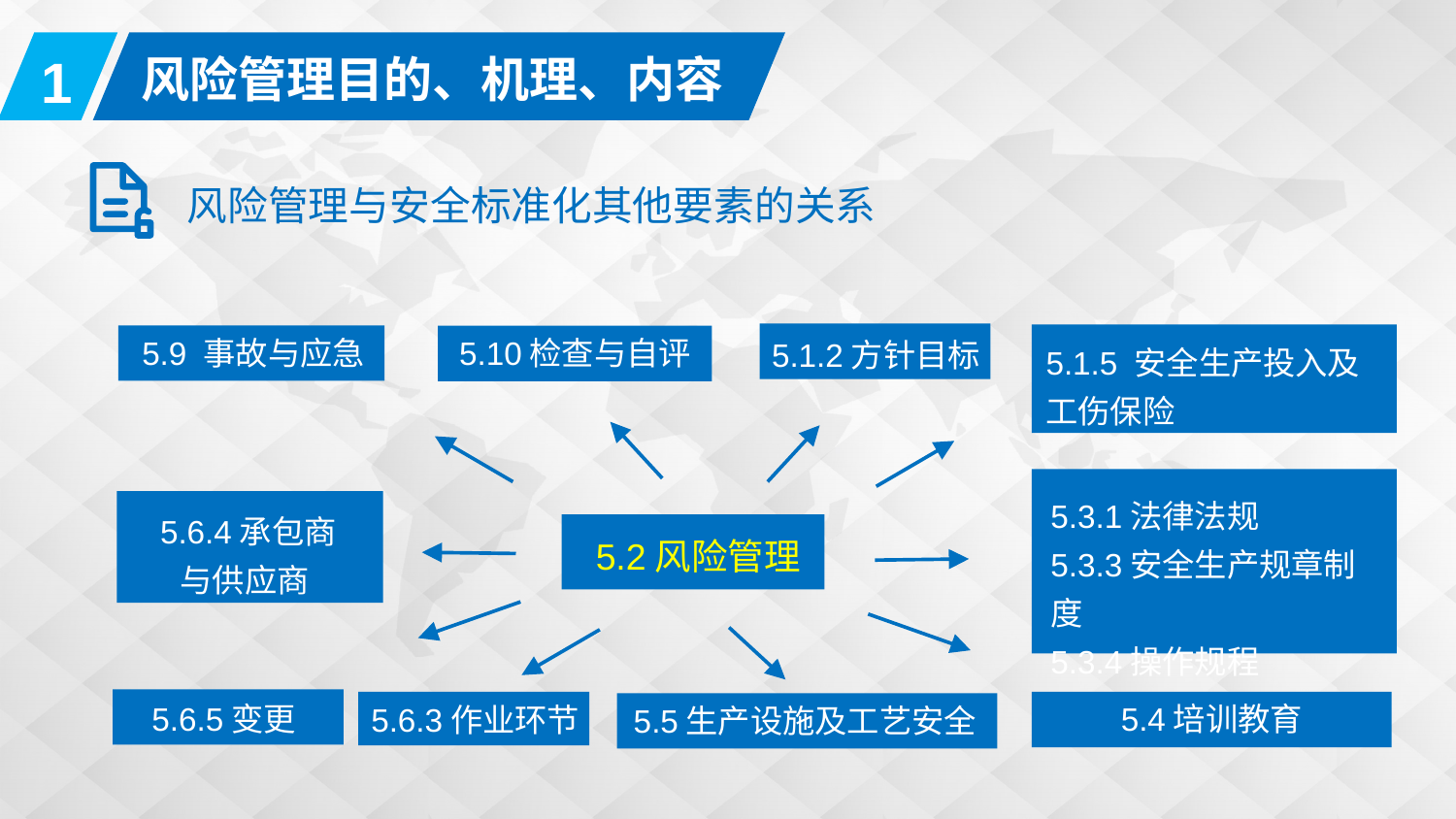

1
风险管理目的、机理、内容

风险管理与安全标准化其他要素的关系

5.1.2方针目标

5.1.5 安全生产投入及工伤保险

5.9 事故与应急
5.10检查与自评

5.3.1法律法规
5.3.3安全生产规章制度
5.3.4操作规程

5.6.4承包商与供应商

5.2风险管理

5.6.5变更

5.6.3作业环节

5.4培训教育

5.5生产设施及工艺安全